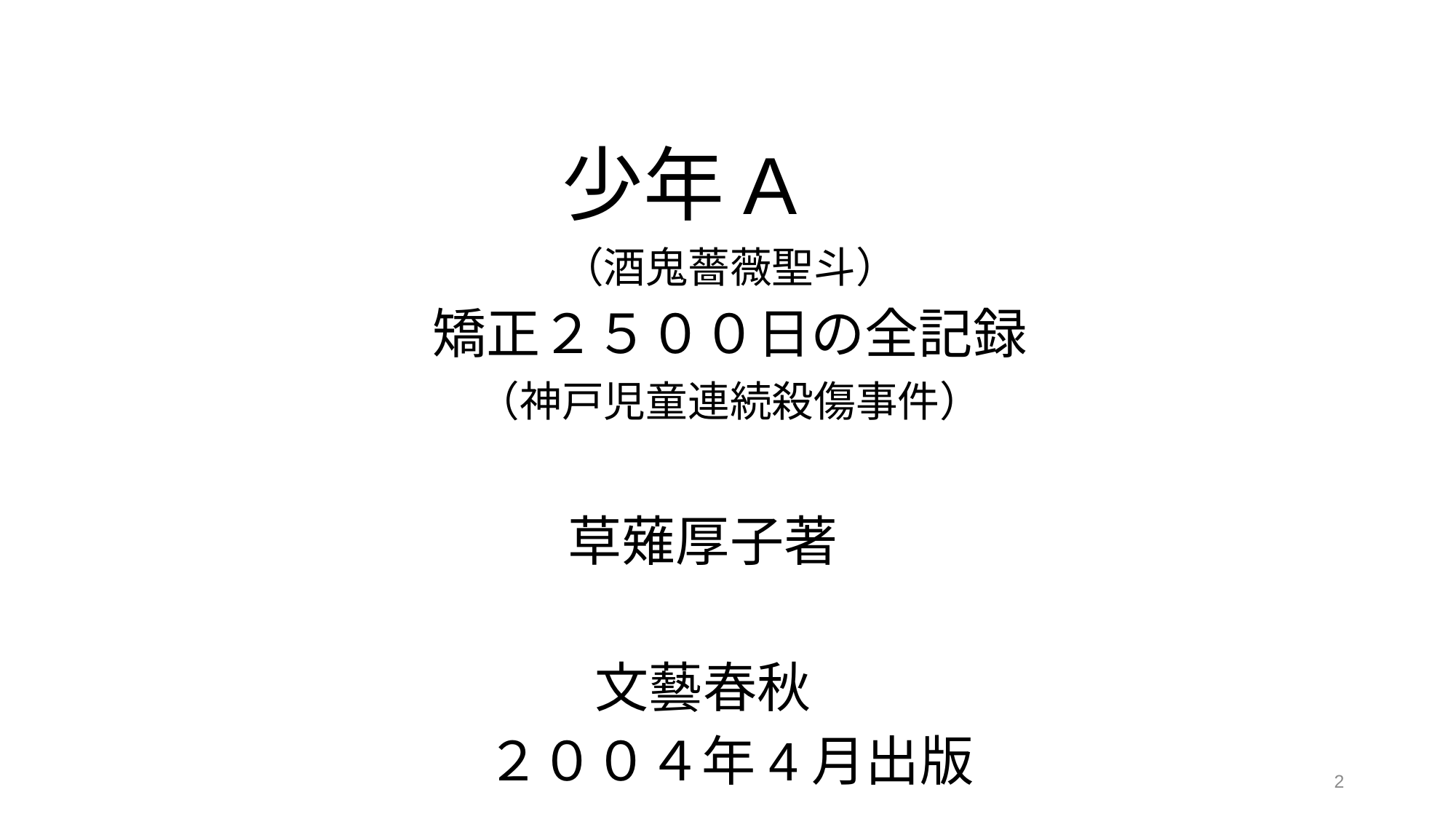

少年A
（酒鬼薔薇聖斗）
矯正２５００日の全記録
（神戸児童連続殺傷事件）

草薙厚子著

文藝春秋
２００４年4月出版

2